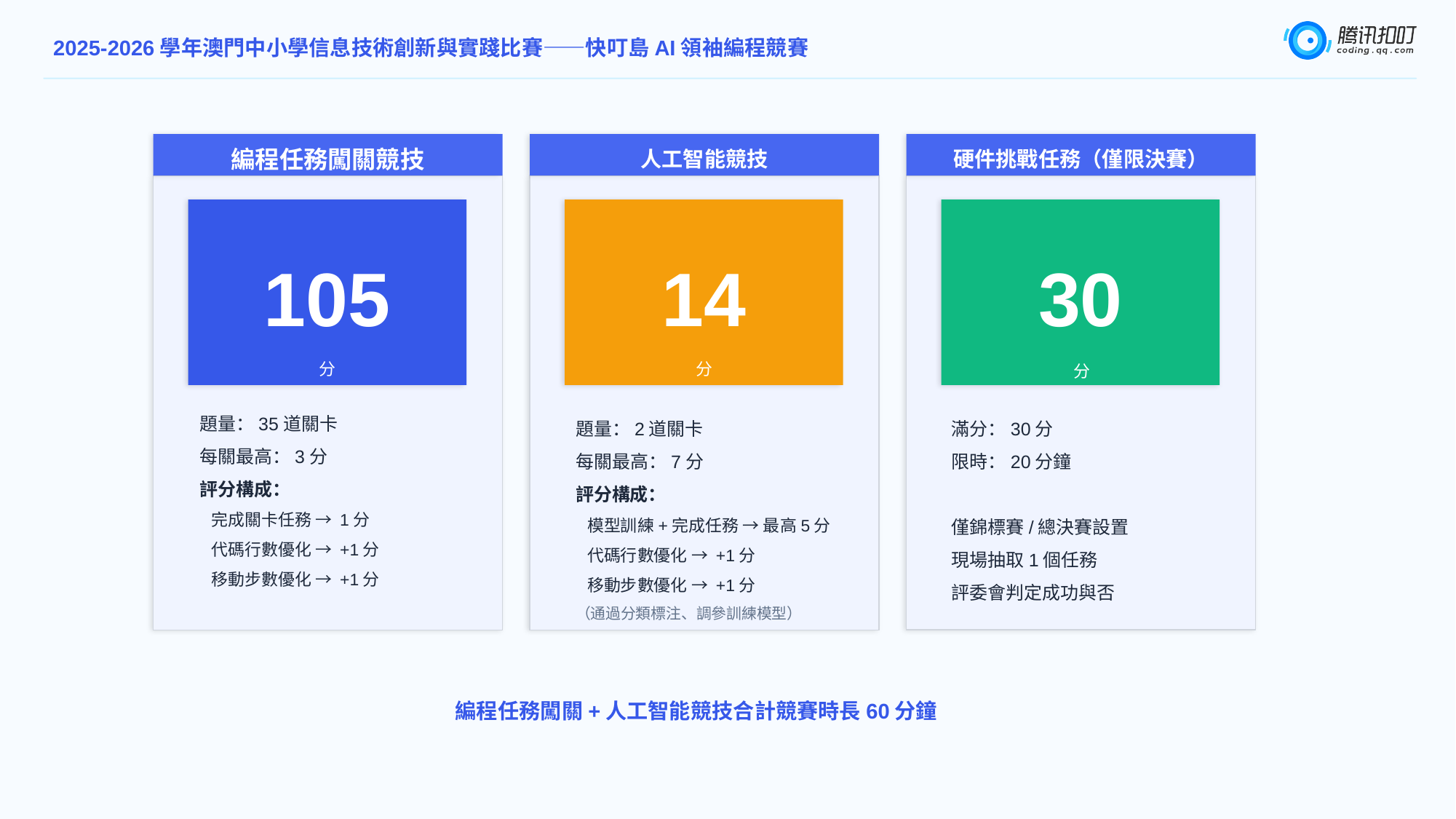

2025-2026學年澳門中小學信息技術創新與實踐比賽——快叮島AI領袖編程競賽

編程任務闖關競技

人工智能競技

硬件挑戰任務（僅限決賽）

105
14
30
分
分

分
題量：35道關卡
每關最高：3分
評分構成：
  完成關卡任務 → 1分
  代碼行數優化 → +1分
  移動步數優化 → +1分
題量：2道關卡
每關最高：7分
評分構成：
  模型訓練+完成任務 → 最高5分
  代碼行數優化 → +1分
  移動步數優化 → +1分
（通過分類標注、調參訓練模型）
滿分：30分
限時：20分鐘

僅錦標賽/總決賽設置
現場抽取1個任務
評委會判定成功與否
編程任務闖關+人工智能競技合計競賽時長60分鐘